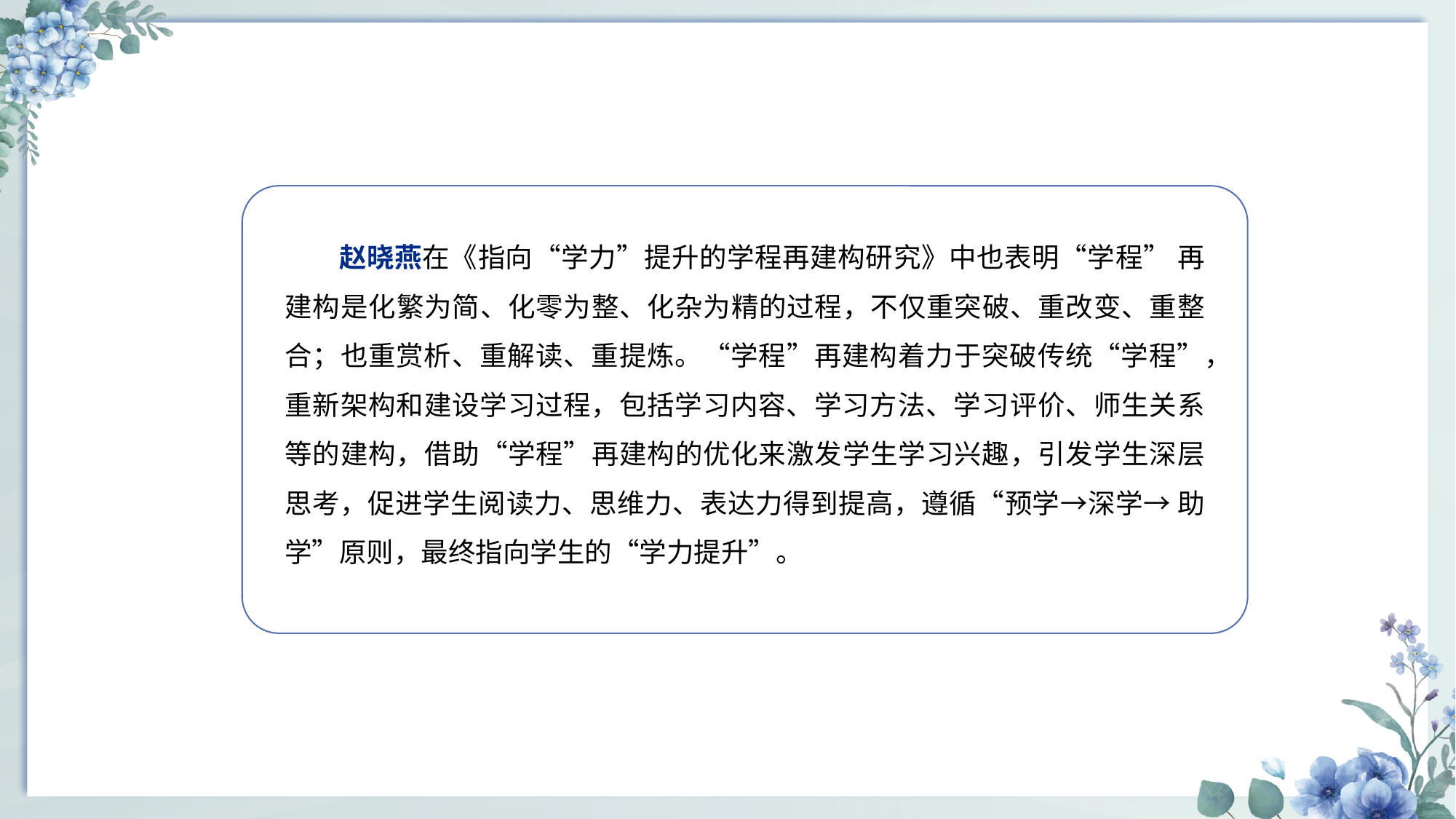

赵晓燕在《指向“学力”提升的学程再建构研究》中也表明“学程” 再建构是化繁为简、化零为整、化杂为精的过程，不仅重突破、重改变、重整合；也重赏析、重解读、重提炼。“学程”再建构着力于突破传统“学程”，重新架构和建设学习过程，包括学习内容、学习方法、学习评价、师生关系等的建构，借助“学程”再建构的优化来激发学生学习兴趣，引发学生深层思考，促进学生阅读力、思维力、表达力得到提高，遵循“预学→深学→ 助学”原则，最终指向学生的“学力提升”。